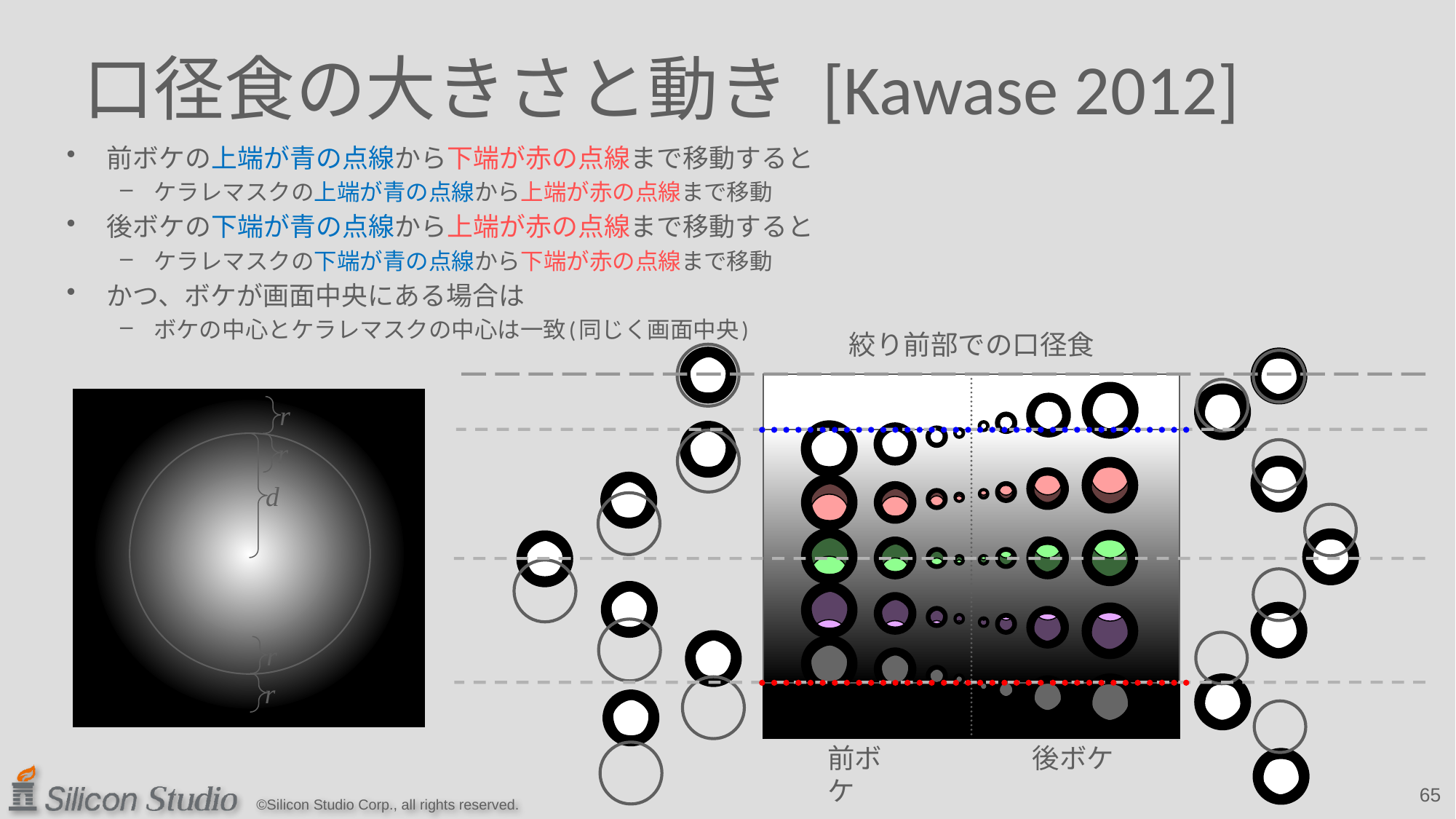

# 口径食の大きさと動き [Kawase 2012]
前ボケの上端が青の点線から下端が赤の点線まで移動すると
ケラレマスクの上端が青の点線から上端が赤の点線まで移動
後ボケの下端が青の点線から上端が赤の点線まで移動すると
ケラレマスクの下端が青の点線から下端が赤の点線まで移動
かつ、ボケが画面中央にある場合は
ボケの中心とケラレマスクの中心は一致(同じく画面中央)

絞り前部での口径食

前ボケ
後ボケ

      d
     r
     r
     r
     r
65